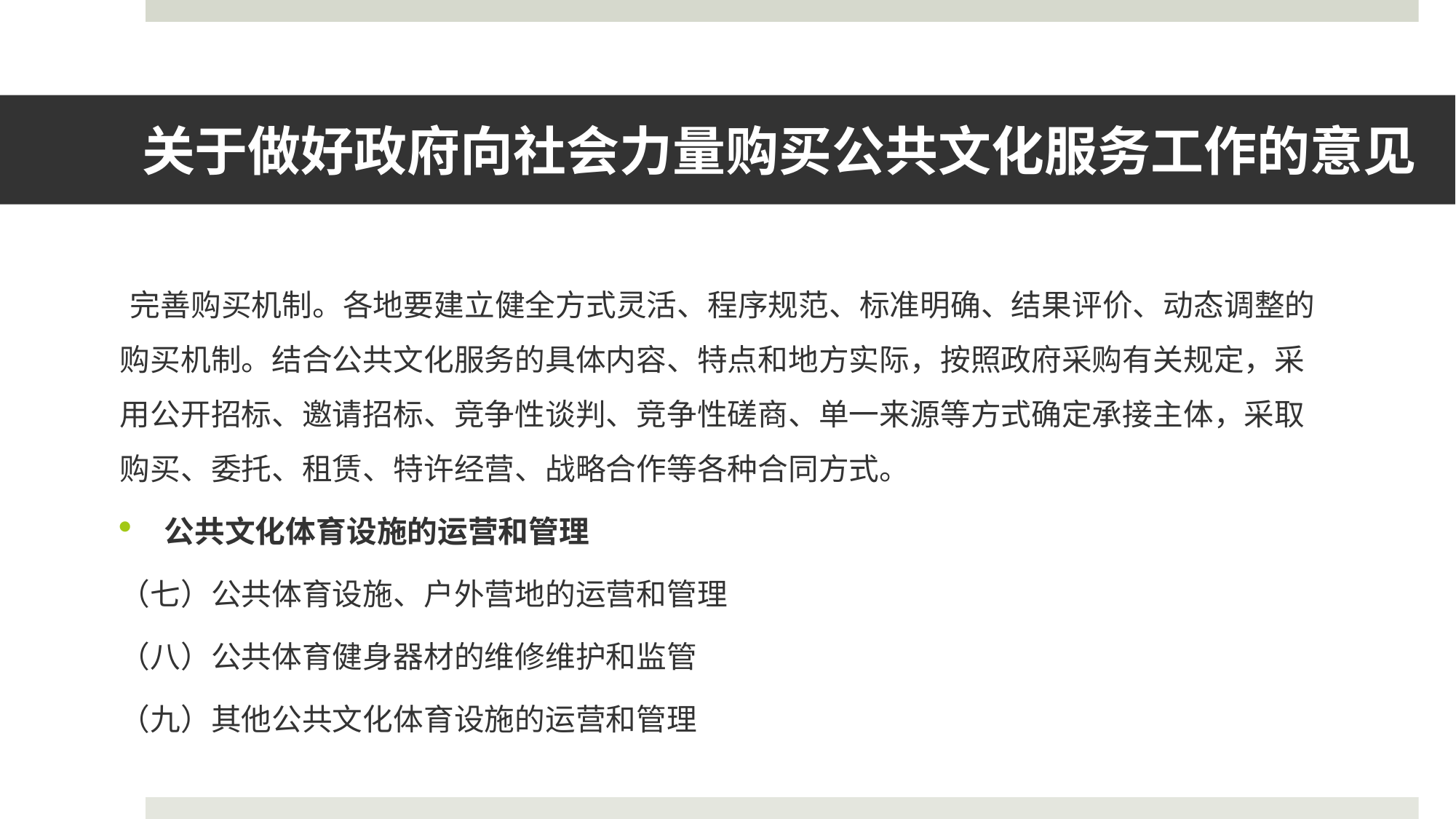

# 关于做好政府向社会力量购买公共文化服务工作的意见
      完善购买机制。各地要建立健全方式灵活、程序规范、标准明确、结果评价、动态调整的购买机制。结合公共文化服务的具体内容、特点和地方实际，按照政府采购有关规定，采用公开招标、邀请招标、竞争性谈判、竞争性磋商、单一来源等方式确定承接主体，采取购买、委托、租赁、特许经营、战略合作等各种合同方式。
公共文化体育设施的运营和管理
（七）公共体育设施、户外营地的运营和管理
（八）公共体育健身器材的维修维护和监管
（九）其他公共文化体育设施的运营和管理